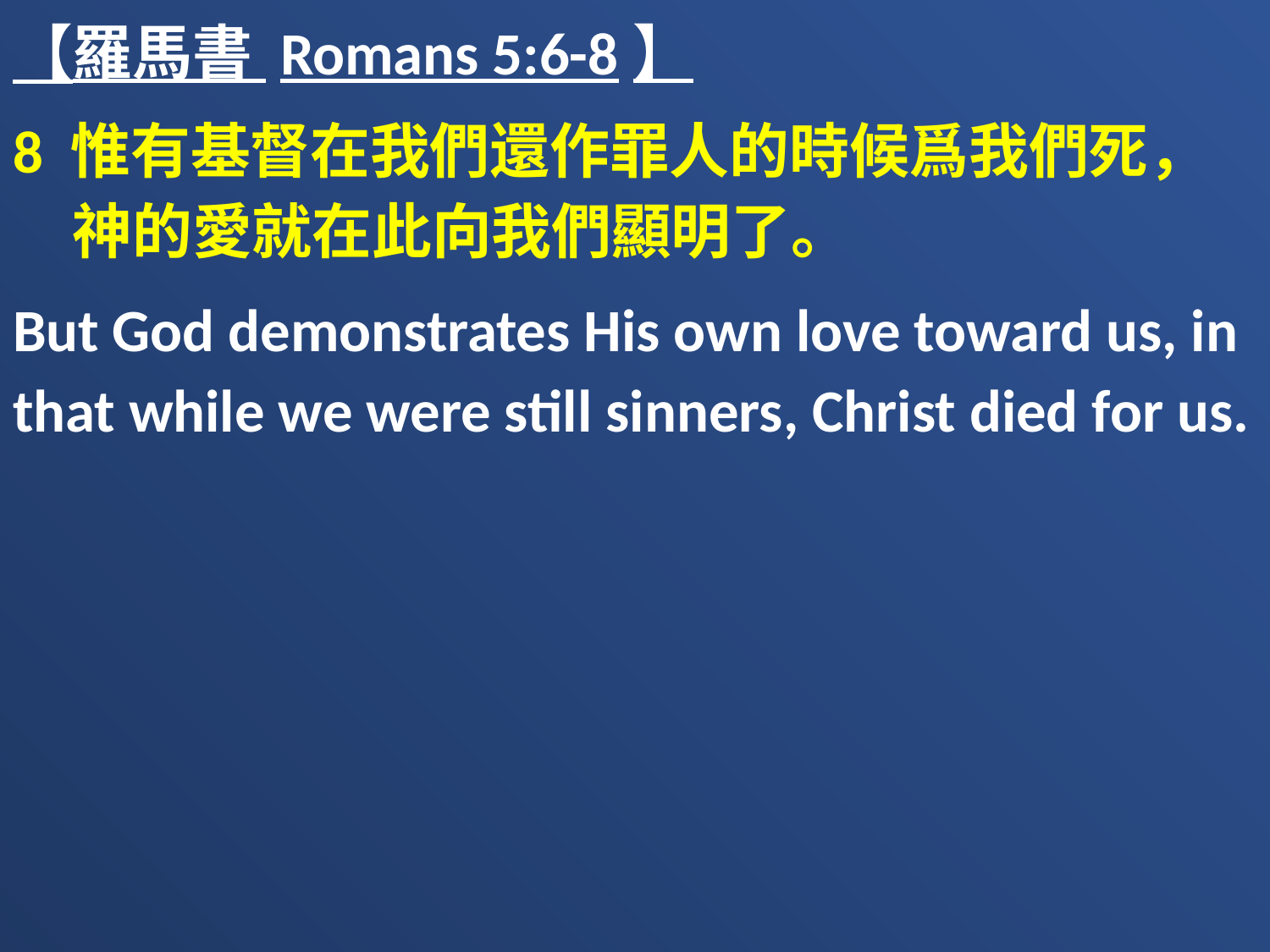

【羅馬書 Romans 5:6-8】
8 惟有基督在我們還作罪人的時候爲我們死，　神的愛就在此向我們顯明了。
But God demonstrates His own love toward us, in that while we were still sinners, Christ died for us.